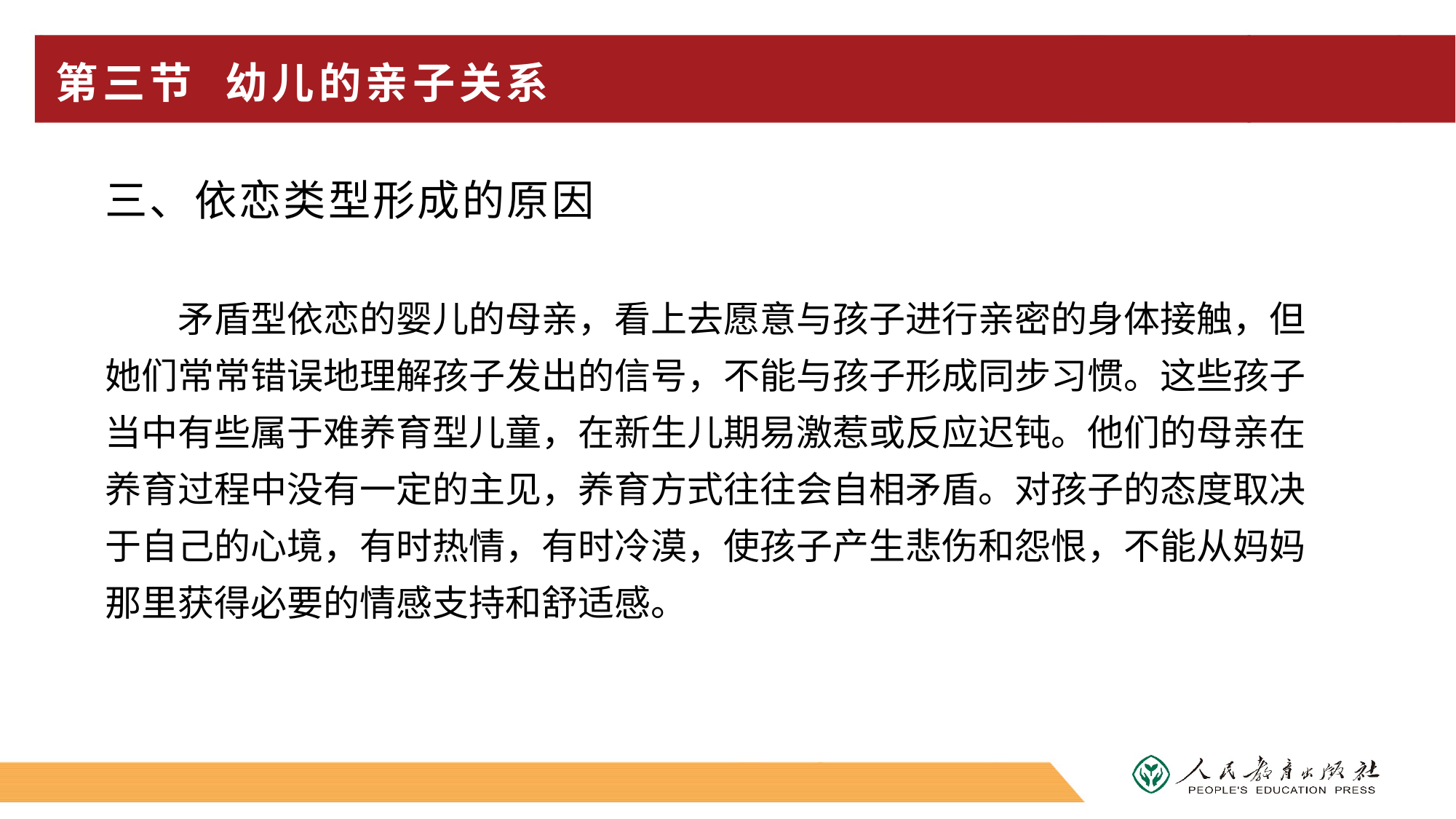

# 第三节  幼儿的亲子关系
三、依恋类型形成的原因
矛盾型依恋的婴儿的母亲，看上去愿意与孩子进行亲密的身体接触，但她们常常错误地理解孩子发出的信号，不能与孩子形成同步习惯。这些孩子当中有些属于难养育型儿童，在新生儿期易激惹或反应迟钝。他们的母亲在养育过程中没有一定的主见，养育方式往往会自相矛盾。对孩子的态度取决于自己的心境，有时热情，有时冷漠，使孩子产生悲伤和怨恨，不能从妈妈那里获得必要的情感支持和舒适感。